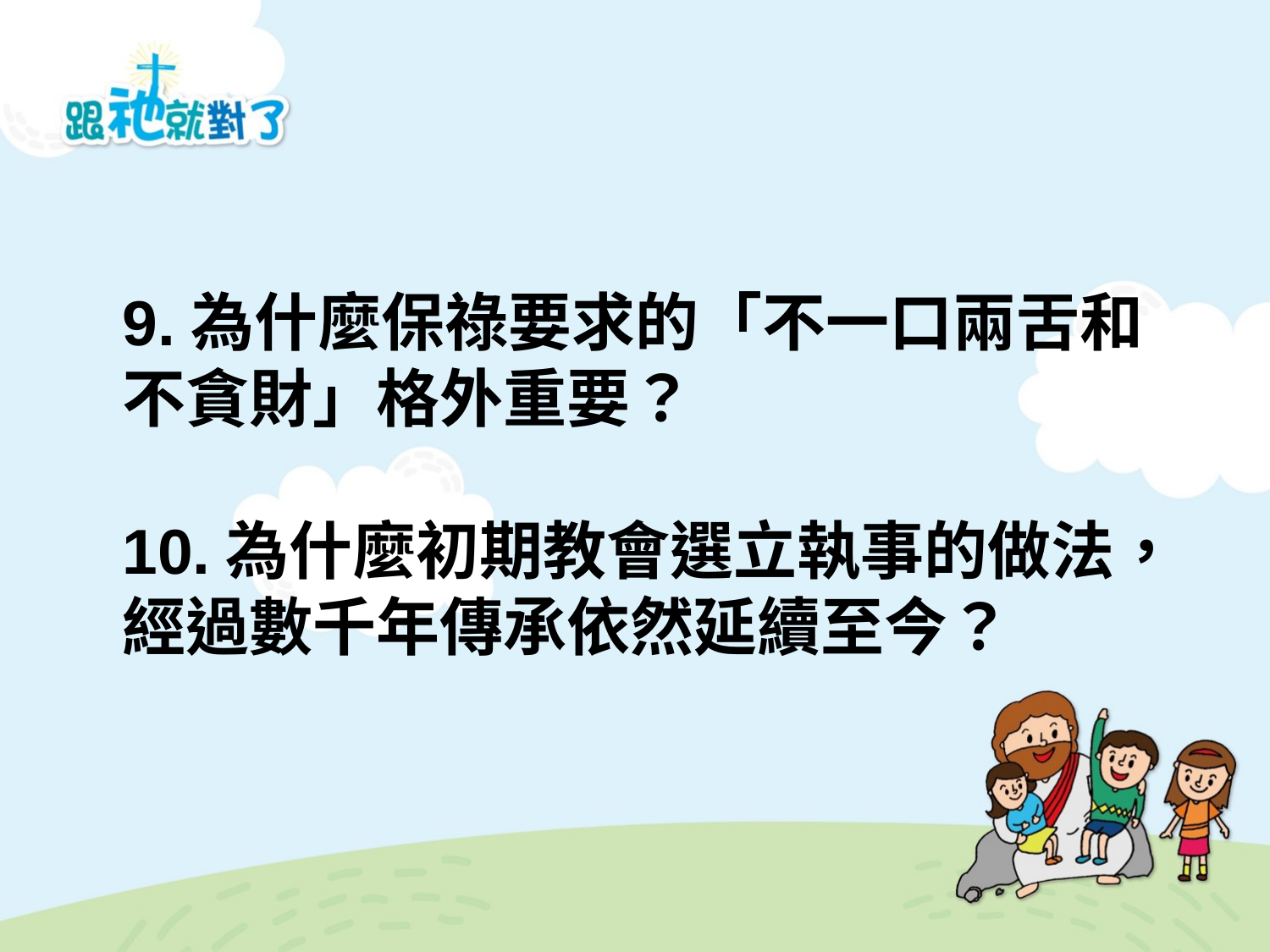

9.為什麼保祿要求的「不一口兩舌和不貪財」格外重要？

10.為什麼初期教會選立執事的做法，經過數千年傳承依然延續至今？